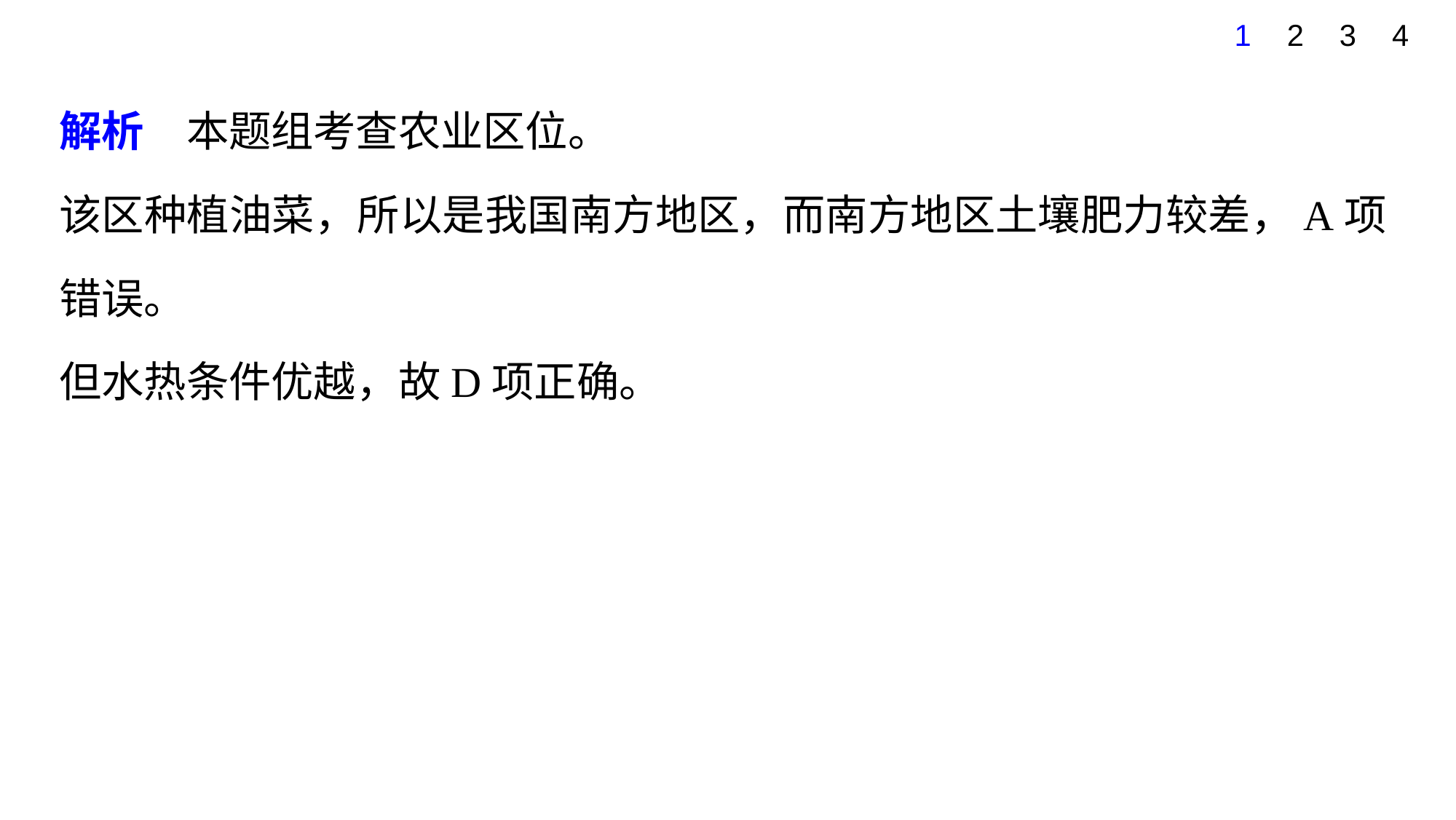

1
2
3
4
解析　本题组考查农业区位。
该区种植油菜，所以是我国南方地区，而南方地区土壤肥力较差，A项错误。
但水热条件优越，故D项正确。